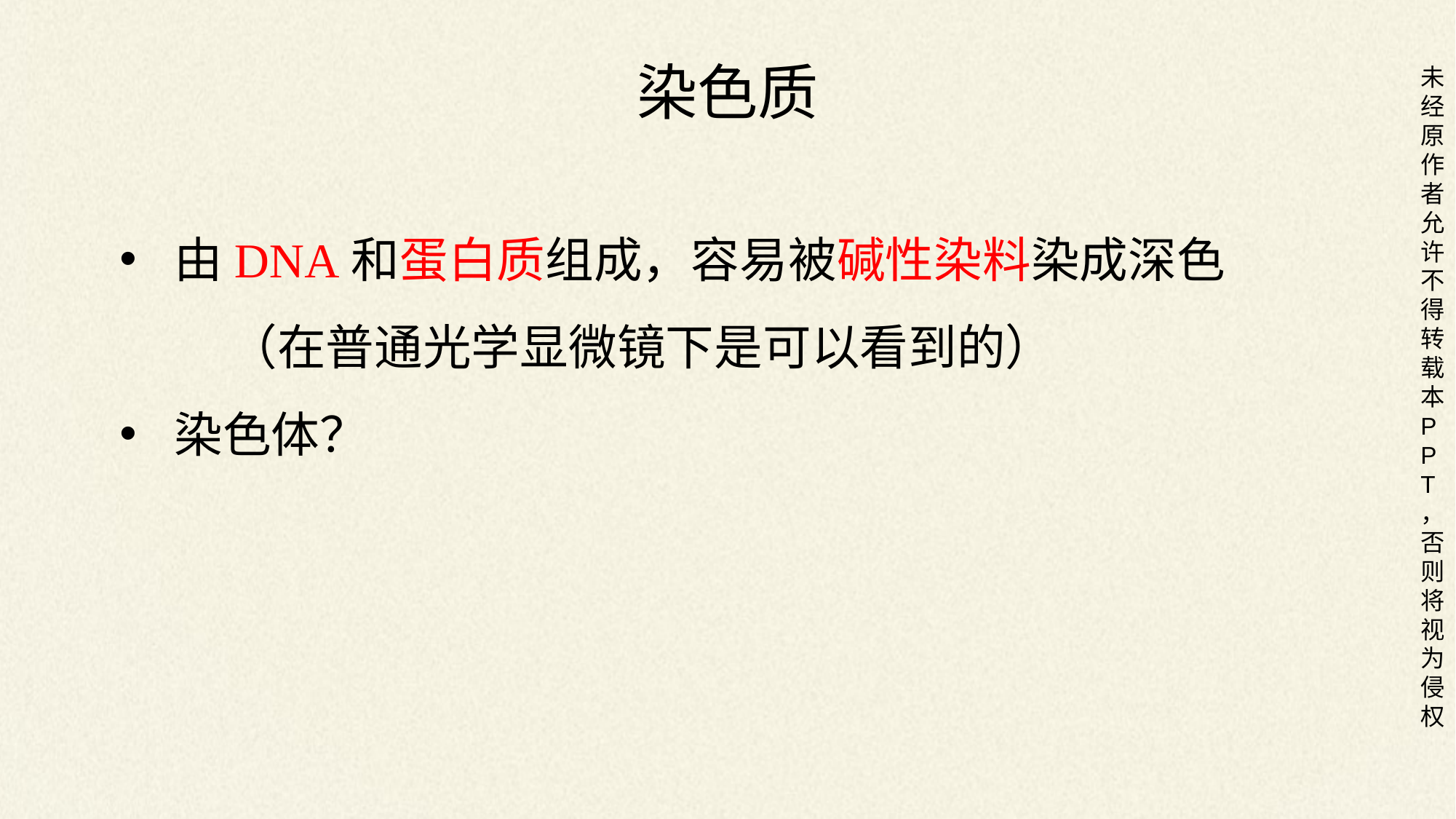

染色质
由DNA和蛋白质组成，容易被碱性染料染成深色
	（在普通光学显微镜下是可以看到的）
染色体？